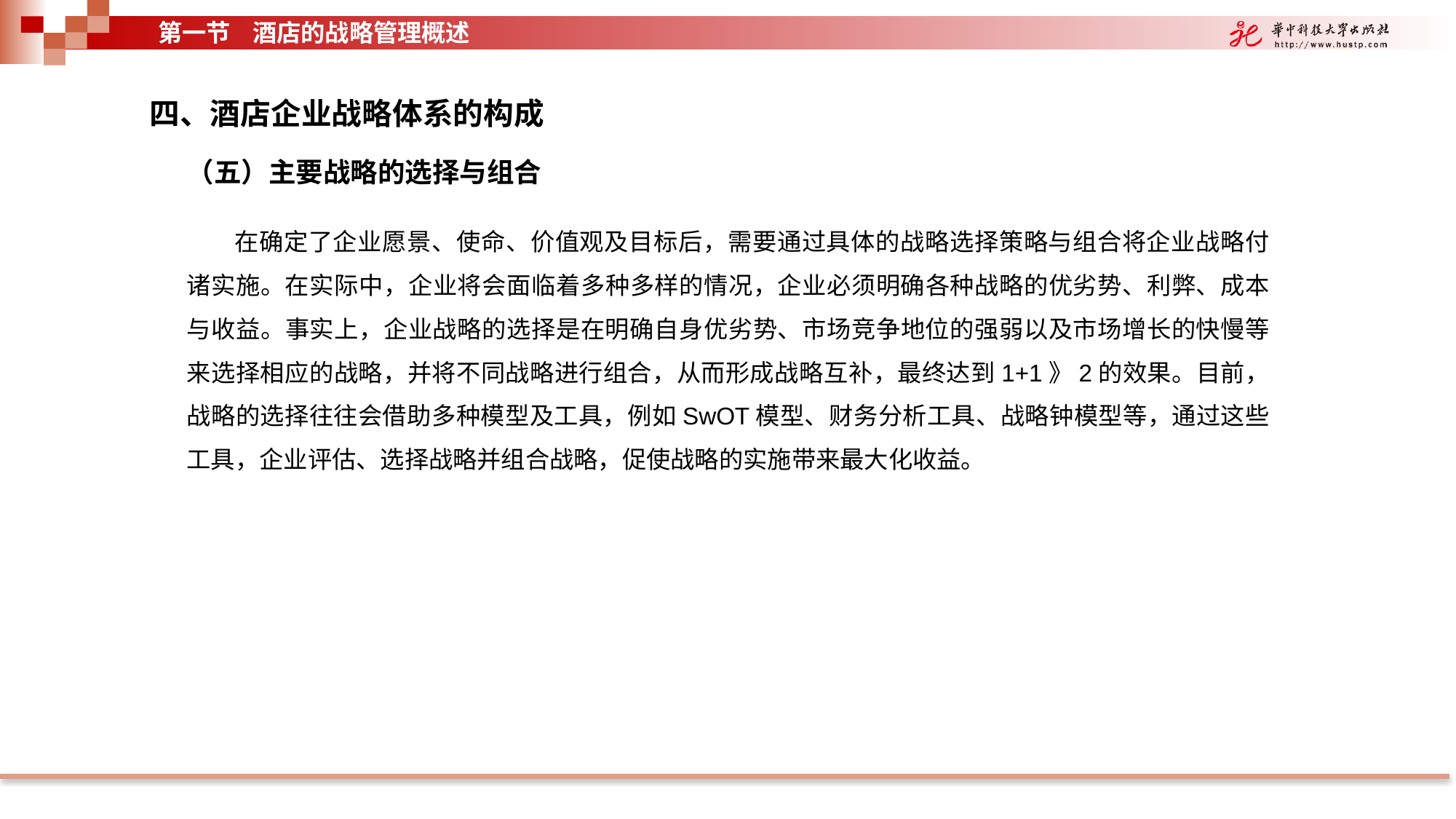

第一节    酒店的战略管理概述
四、酒店企业战略体系的构成
（五）主要战略的选择与组合
       在确定了企业愿景、使命、价值观及目标后，需要通过具体的战略选择策略与组合将企业战略付诸实施。在实际中，企业将会面临着多种多样的情况，企业必须明确各种战略的优劣势、利弊、成本与收益。事实上，企业战略的选择是在明确自身优劣势、市场竞争地位的强弱以及市场增长的快慢等来选择相应的战略，并将不同战略进行组合，从而形成战略互补，最终达到1+1》2的效果。目前，战略的选择往往会借助多种模型及工具，例如SwOT模型、财务分析工具、战略钟模型等，通过这些工具，企业评估、选择战略并组合战略，促使战略的实施带来最大化收益。